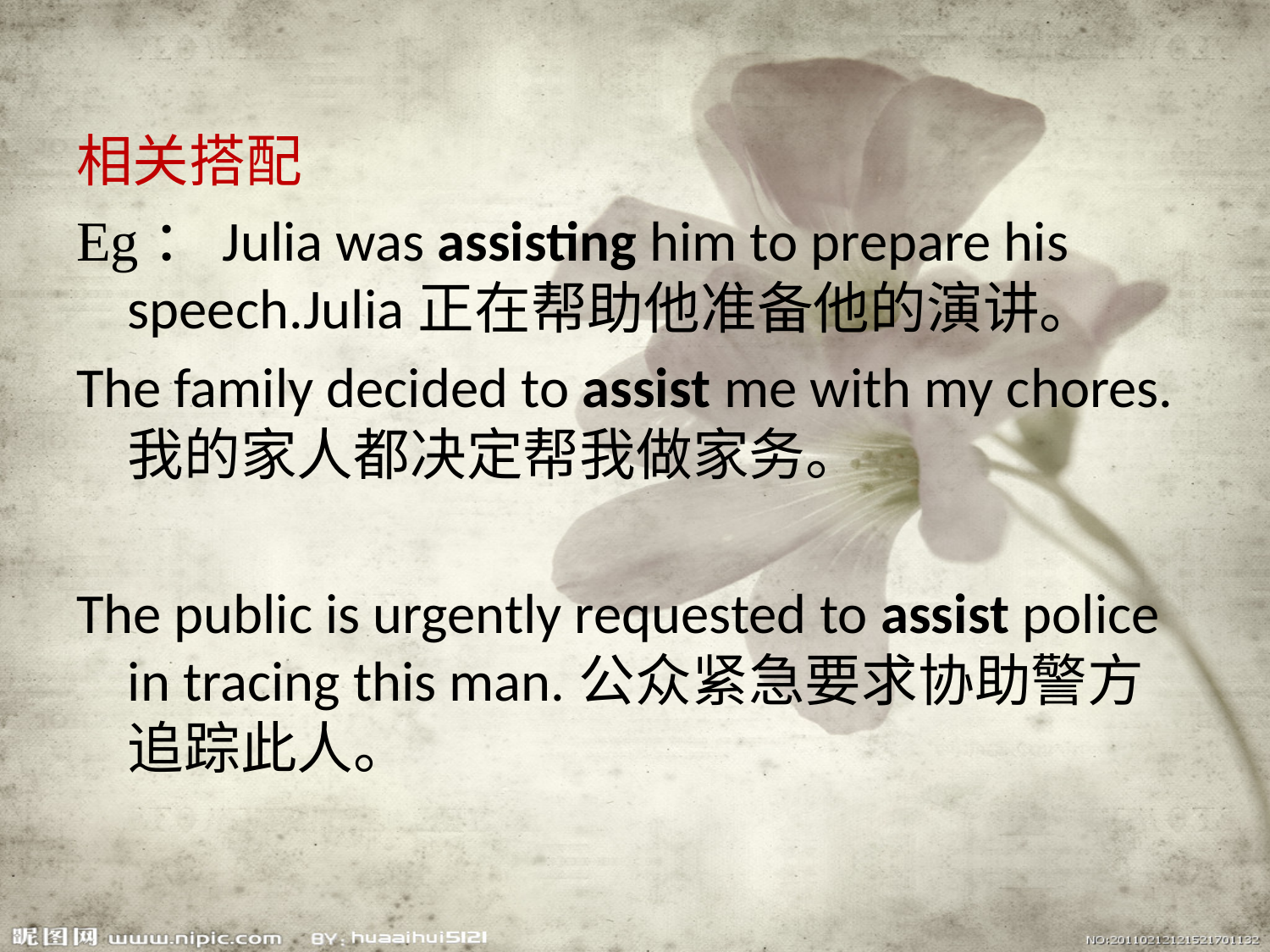

相关搭配
Eg：Julia was assisting him to prepare his speech.Julia正在帮助他准备他的演讲。
The family decided to assist me with my chores.我的家人都决定帮我做家务。

The public is urgently requested to assist police in tracing this man.公众紧急要求协助警方追踪此人。